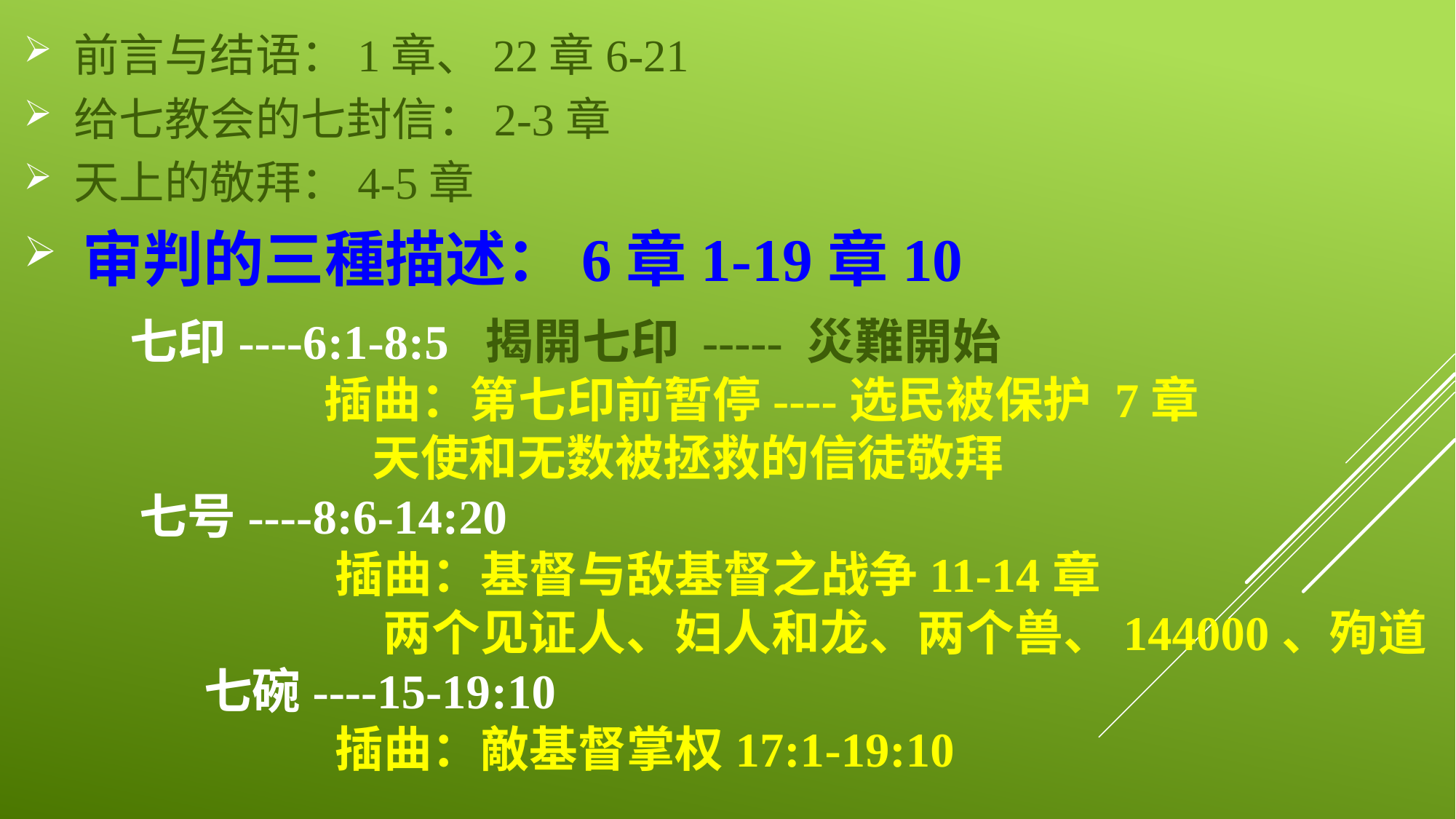

前言与结语：1章、22章6-21
 给七教会的七封信：2-3章
 天上的敬拜：4-5章
 审判的三種描述：6章1-19章10
   七印----6:1-8:5  揭開七印 ----- 災難開始
		  插曲：第七印前暂停----选民被保护 7章
                          天使和无数被拯救的信徒敬拜
     七号----8:6-14:20
		   插曲：基督与敌基督之战争11-14章
                           两个见证人、妇人和龙、两个兽、144000、殉道
	 七碗----15-19:10
		   插曲：敵基督掌权17:1-19:10